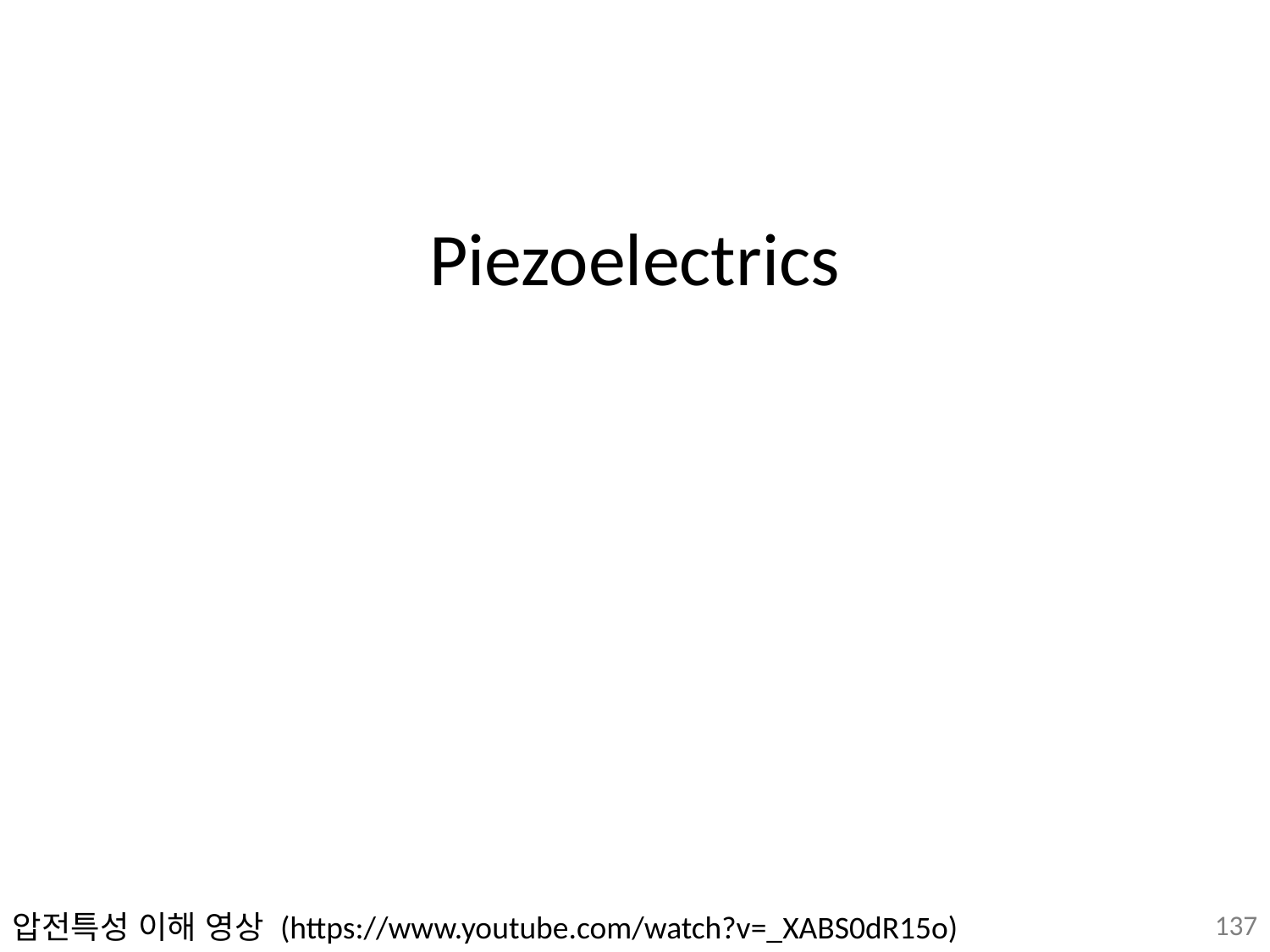

# Piezoelectrics
압전특성 이해 영상 (https://www.youtube.com/watch?v=_XABS0dR15o)
137